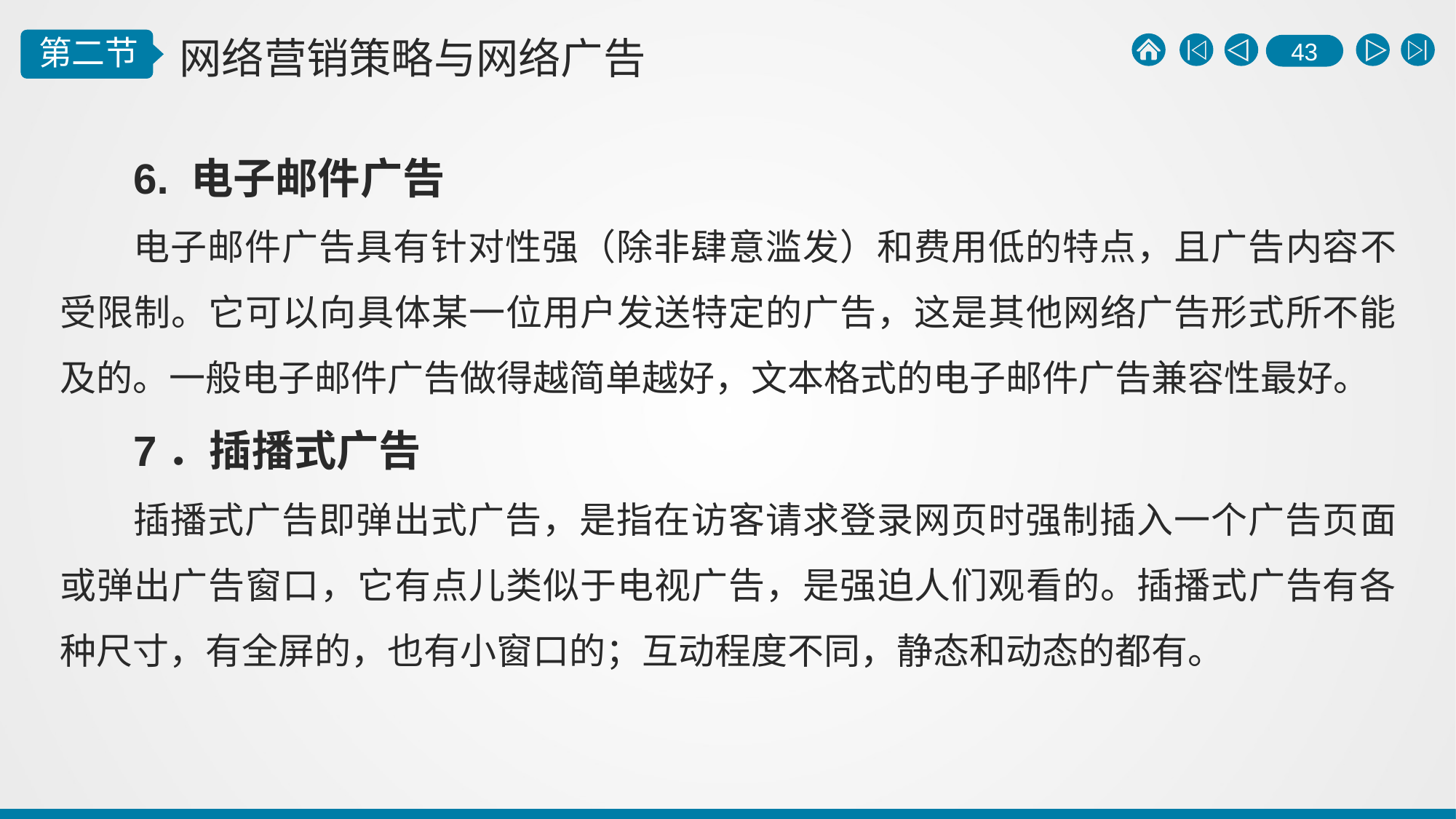

6. 电子邮件广告
电子邮件广告具有针对性强（除非肆意滥发）和费用低的特点，且广告内容不受限制。它可以向具体某一位用户发送特定的广告，这是其他网络广告形式所不能及的。一般电子邮件广告做得越简单越好，文本格式的电子邮件广告兼容性最好。
7．插播式广告
插播式广告即弹出式广告，是指在访客请求登录网页时强制插入一个广告页面或弹出广告窗口，它有点儿类似于电视广告，是强迫人们观看的。插播式广告有各种尺寸，有全屏的，也有小窗口的；互动程度不同，静态和动态的都有。